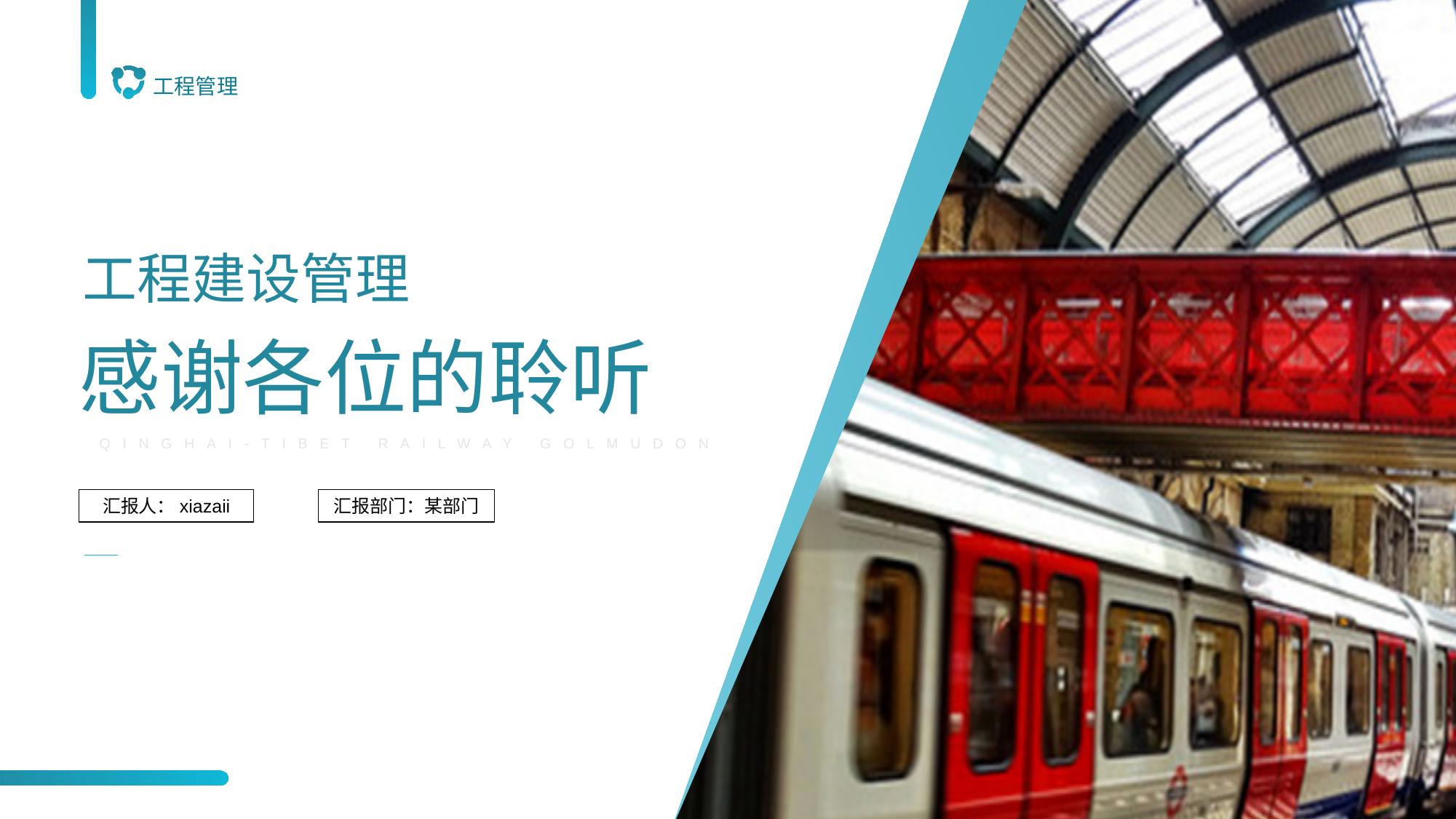

工程管理
工程建设管理
感谢各位的聆听
QINGHAI-TIBET RAILWAY GOLMUDON
汇报人：xiazaii
汇报部门：某部门